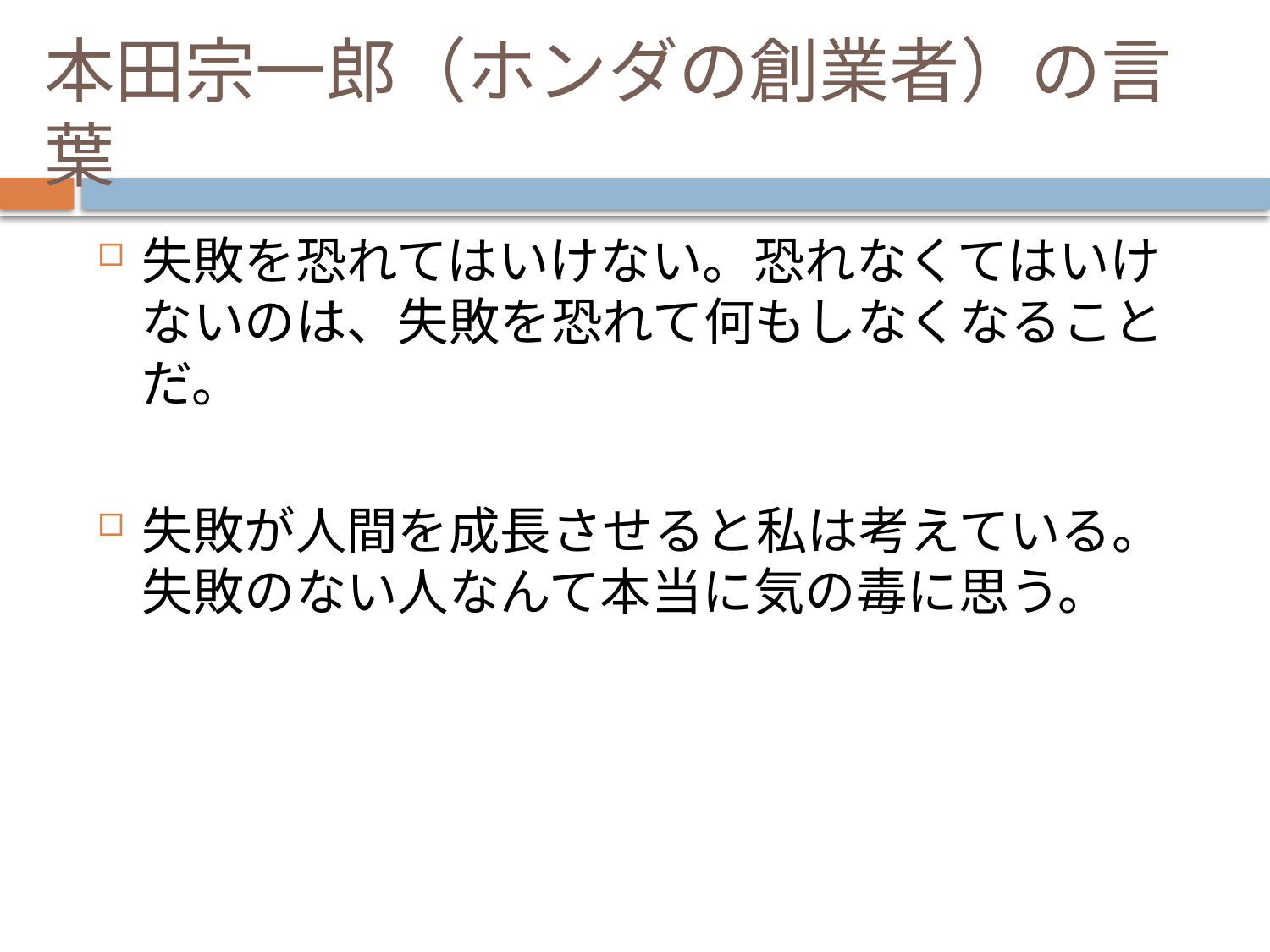

# 本田宗一郎（ホンダの創業者）の言葉
失敗を恐れてはいけない。恐れなくてはいけないのは、失敗を恐れて何もしなくなることだ。

失敗が人間を成長させると私は考えている。失敗のない人なんて本当に気の毒に思う。